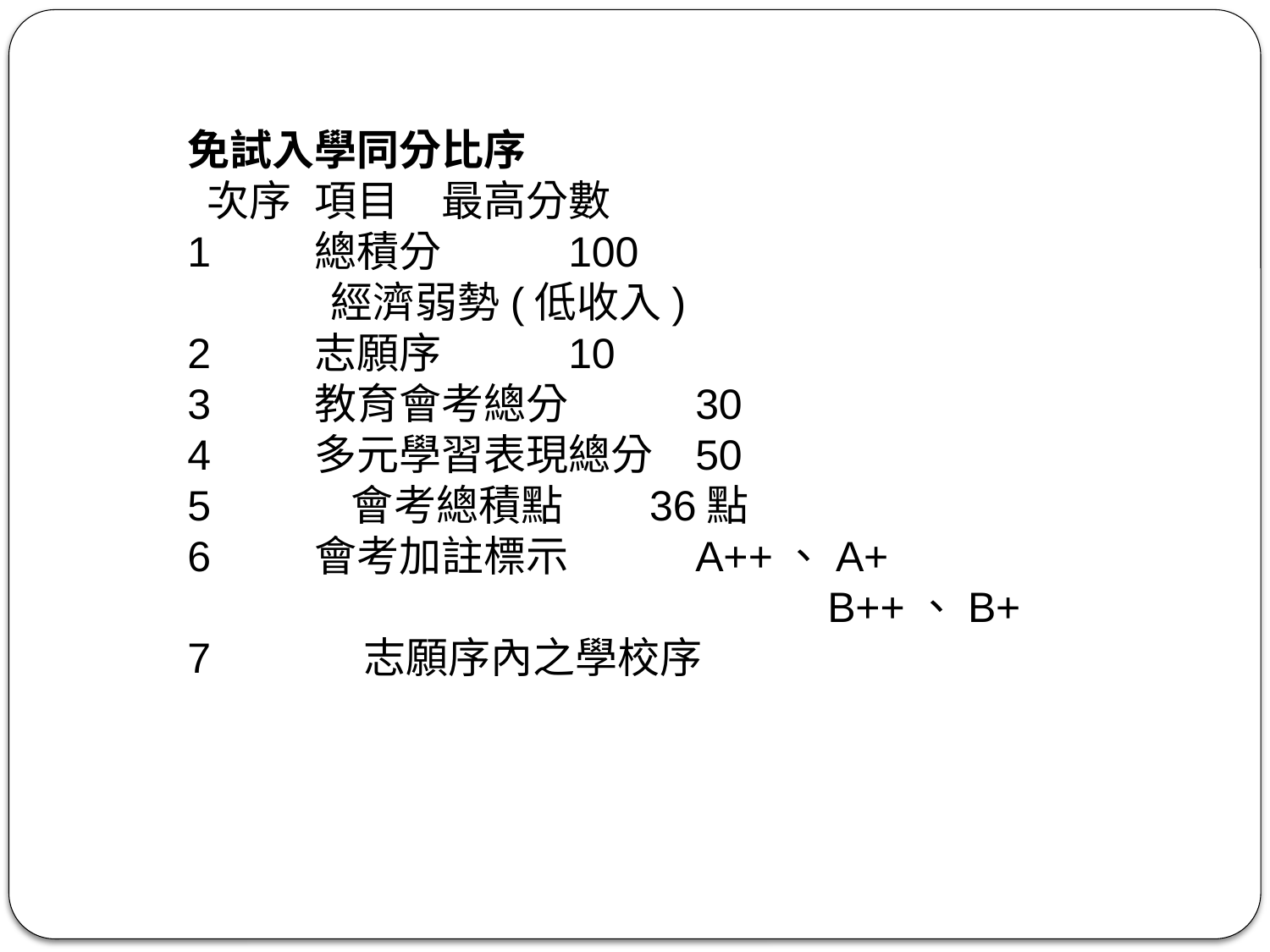

免試入學同分比序
 次序 	項目 	最高分數
1 	總積分 	100
              經濟弱勢(低收入)
2 	志願序 	10
3 	教育會考總分 	30
4 	多元學習表現總分 	50
5           會考總積點        36點
6 	會考加註標示 	A++、A+
                                                      B++、B+
7            志願序內之學校序